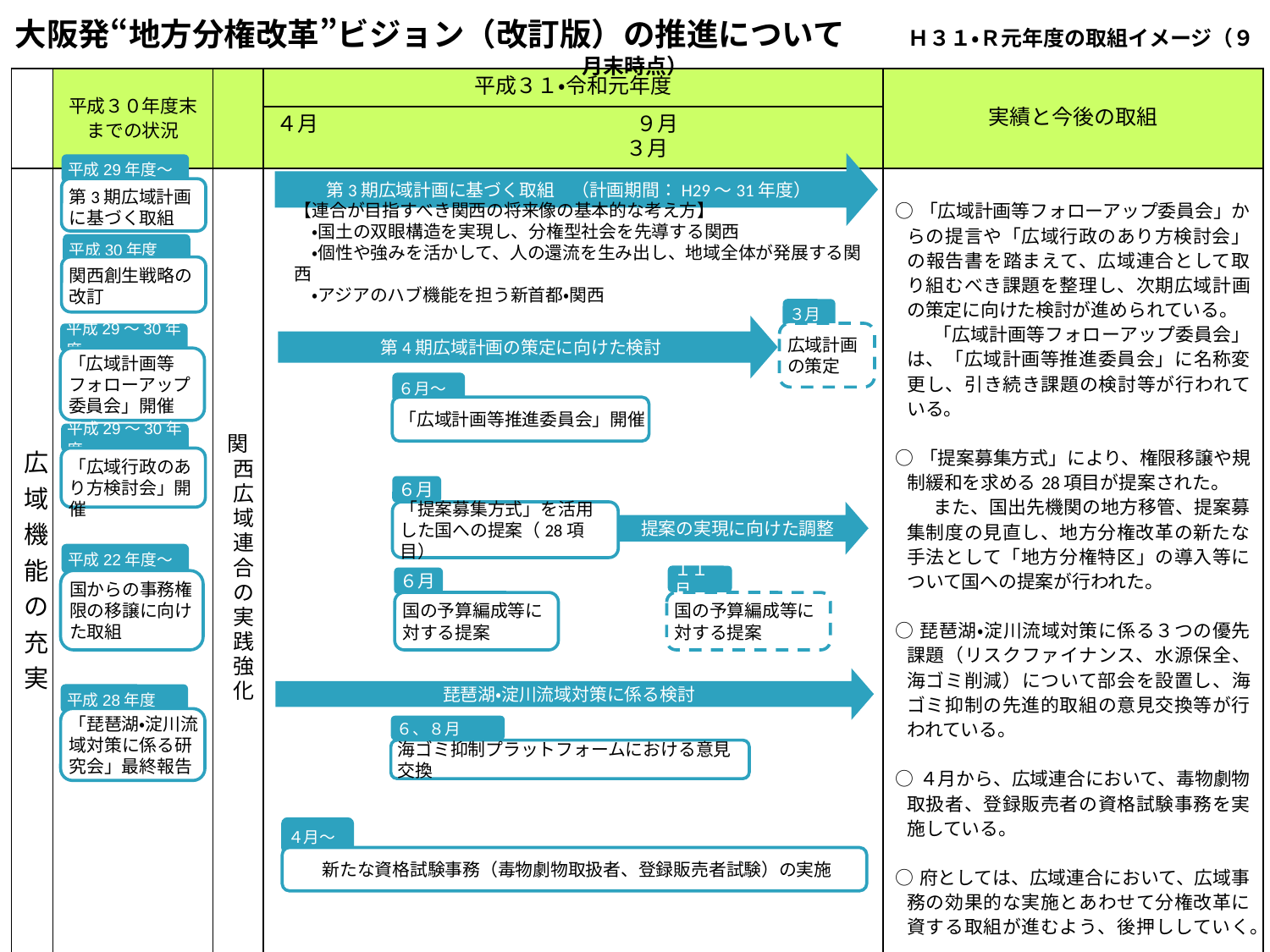

大阪発“地方分権改革”ビジョン（改訂版）の推進について　　Ｈ３１・Ｒ元年度の取組イメージ（９月末時点）
|  | 平成３０年度末 までの状況 |  | 平成３１・令和元年度 | 実績と今後の取組 |
| --- | --- | --- | --- | --- |
|  |  |  | ４月　　　　　　　　　　　　　　　９月　　　　　　　　　　　　　　　　３月 |  |
| 広域機能の充実 |  | 関西広域連合の実践強化 |  | ○「広域計画等フォローアップ委員会」からの提言や「広域行政のあり方検討会」の報告書を踏まえて、広域連合として取り組むべき課題を整理し、次期広域計画の策定に向けた検討が進められている。 　　「広域計画等フォローアップ委員会」は、「広域計画等推進委員会」に名称変更し、引き続き課題の検討等が行われている。 ○「提案募集方式」により、権限移譲や規制緩和を求める28項目が提案された。 　　また、国出先機関の地方移管、提案募集制度の見直し、地方分権改革の新たな手法として「地方分権特区」の導入等について国への提案が行われた。 ○琵琶湖・淀川流域対策に係る３つの優先課題（リスクファイナンス、水源保全、海ゴミ削減）について部会を設置し、海ゴミ抑制の先進的取組の意見交換等が行われている。 ○４月から、広域連合において、毒物劇物取扱者、登録販売者の資格試験事務を実施している。 ○府としては、広域連合において、広域事務の効果的な実施とあわせて分権改革に資する取組が進むよう、後押ししていく。 |
第3期広域計画に基づく取組　（計画期間：H29～31年度）
平成29年度～
第3期広域計画に基づく取組
【連合が目指すべき関西の将来像の基本的な考え方】
　・国土の双眼構造を実現し、分権型社会を先導する関西
　・個性や強みを活かして、人の還流を生み出し、地域全体が発展する関西
　・アジアのハブ機能を担う新首都・関西
平成30年度
関西創生戦略の改訂
３月
広域計画
の策定
第4期広域計画の策定に向けた検討
平成29～30年度
「広域計画等フォローアップ委員会」開催
６月～
「広域計画等推進委員会」開催
平成29～30年度
「広域行政のあり方検討会」開催
６月
「提案募集方式」を活用した国への提案（28項目）
提案の実現に向けた調整
１１月
国の予算編成等に対する提案
６月
国の予算編成等に対する提案
平成22年度～
国からの事務権限の移譲に向けた取組
琵琶湖・淀川流域対策に係る検討
６、８月
海ゴミ抑制プラットフォームにおける意見交換
平成28年度
「琵琶湖・淀川流域対策に係る研究会」最終報告
４月～
新たな資格試験事務（毒物劇物取扱者、登録販売者試験）の実施